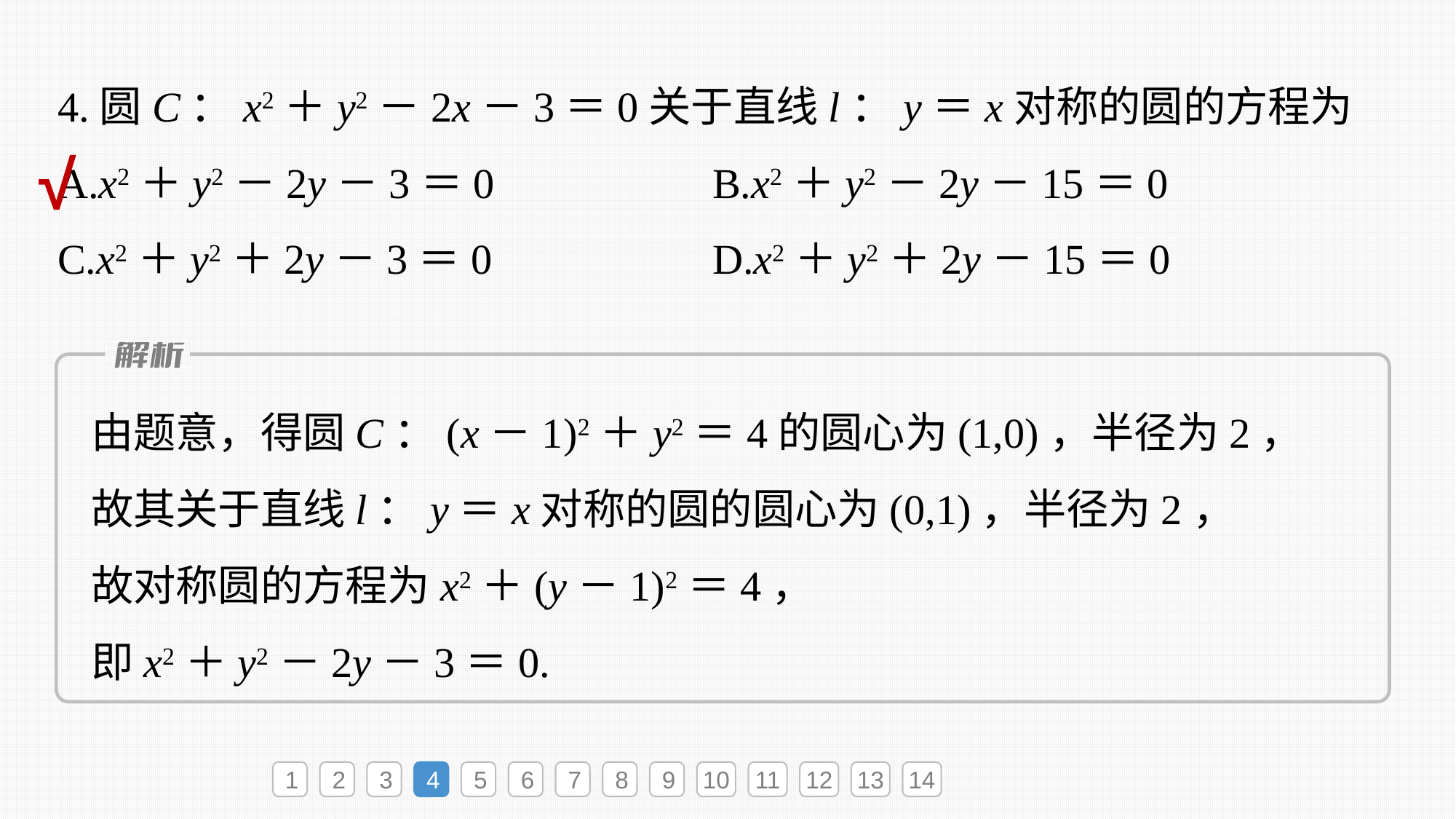

4.圆C：x2＋y2－2x－3＝0关于直线l：y＝x对称的圆的方程为
A.x2＋y2－2y－3＝0  		B.x2＋y2－2y－15＝0
C.x2＋y2＋2y－3＝0  		D.x2＋y2＋2y－15＝0
√

由题意，得圆C：(x－1)2＋y2＝4的圆心为(1,0)，半径为2，
故其关于直线l：y＝x对称的圆的圆心为(0,1)，半径为2，
故对称圆的方程为x2＋(y－1)2＝4，
即x2＋y2－2y－3＝0.
1
2
3
4
5
6
7
8
9
10
11
12
13
14